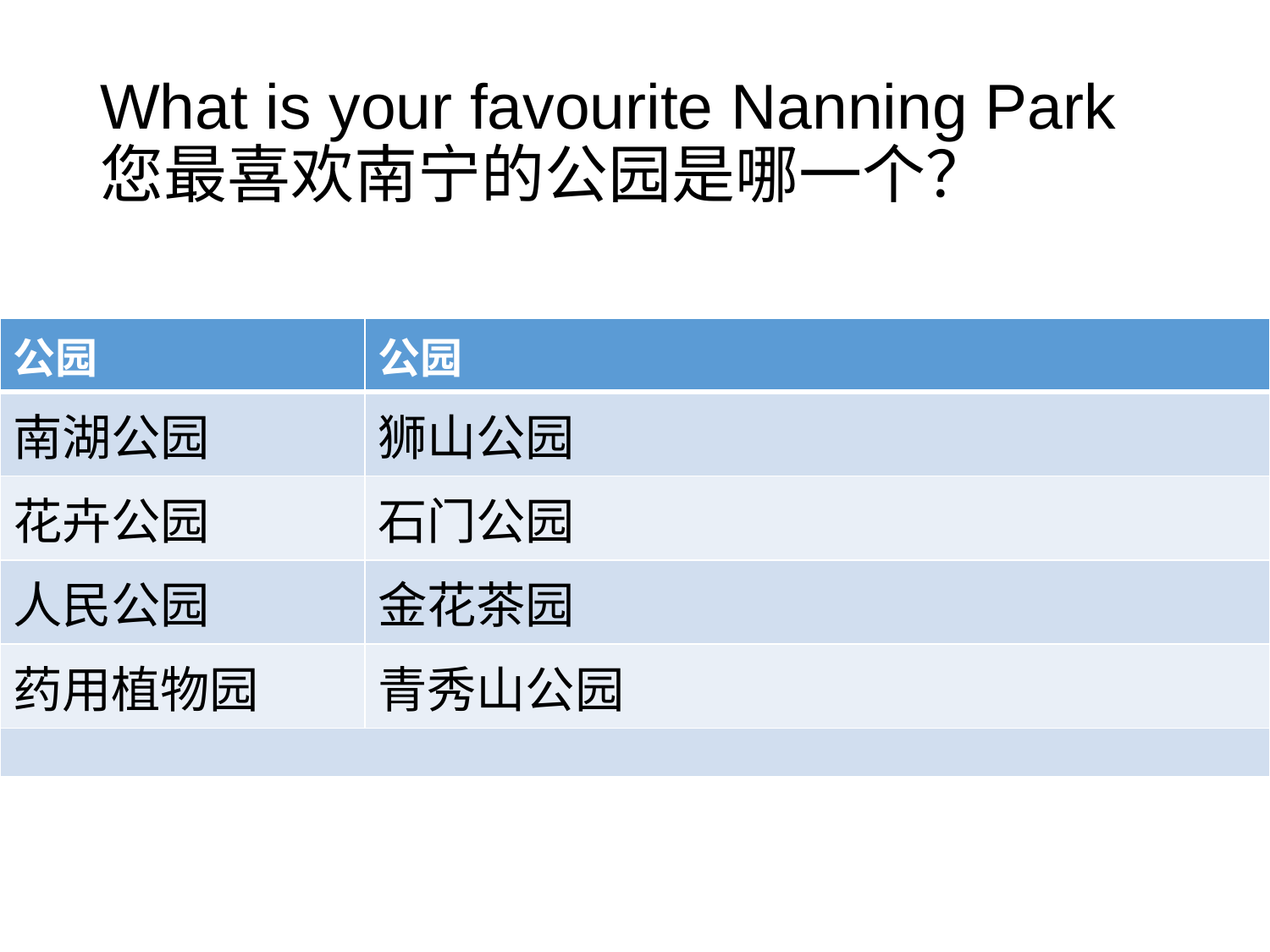

# What is your favourite Nanning Park 您最喜欢南宁的公园是哪一个？

| 公园 | 公园 |
| --- | --- |
| 南湖公园 | 狮山公园 |
| 花卉公园 | 石门公园 |
| 人民公园 | 金花茶园 |
| 药用植物园 | 青秀山公园 |
|  |  |